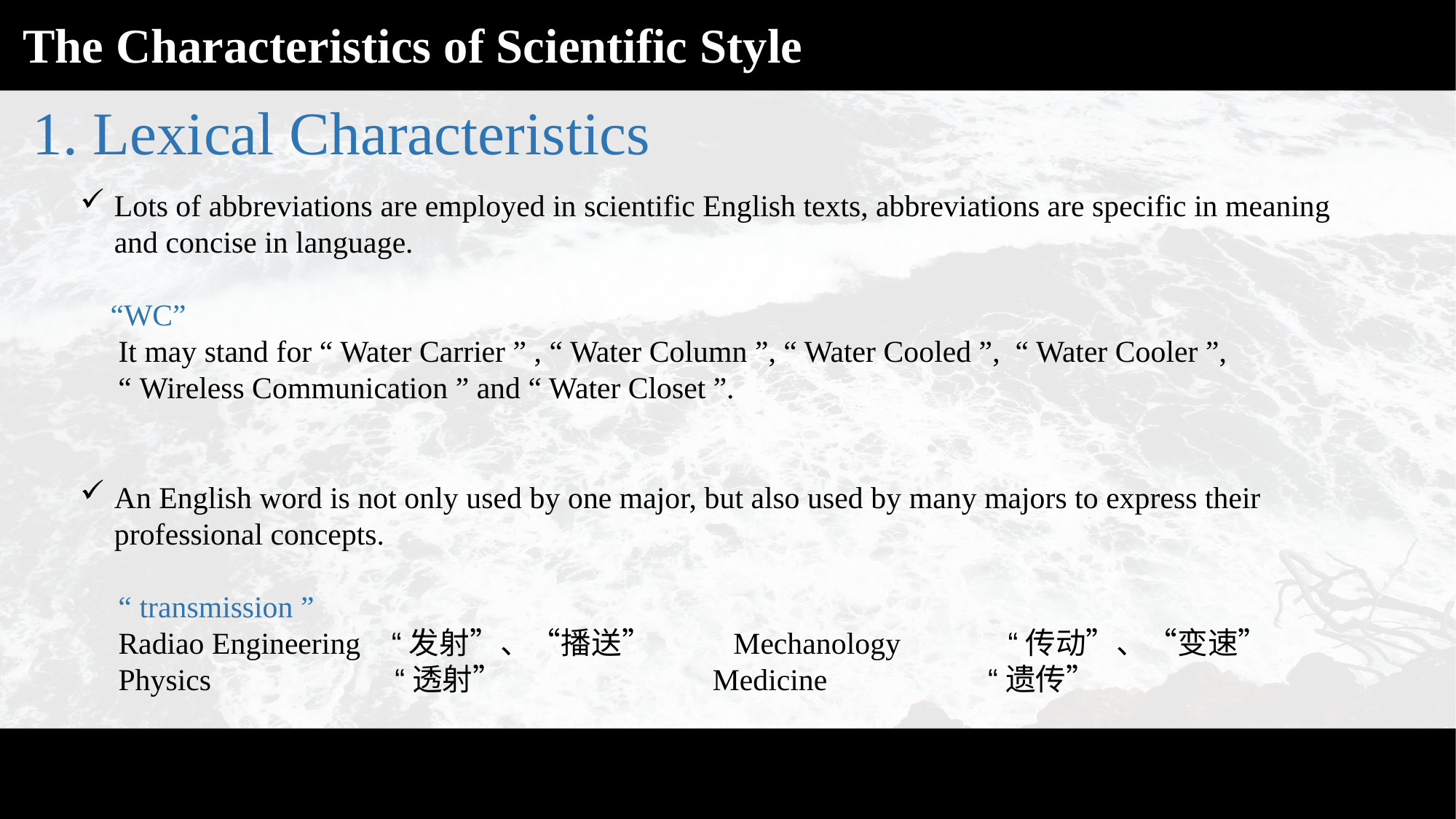

The Characteristics of Scientific Style
1. Lexical Characteristics

Lots of abbreviations are employed in scientific English texts, abbreviations are specific in meaning and concise in language.

     “WC”
     It may stand for “ Water Carrier ” , “ Water Column ”, “ Water Cooled ”,  “ Water Cooler ”,
     “ Wireless Communication ” and “ Water Closet ”.

An English word is not only used by one major, but also used by many majors to express their professional concepts.

     “ transmission ”
     Radiao Engineering    “发射”、“播送”           Mechanology              “传动”、“变速”
     Physics                        “透射”                              Medicine                     “遗传”